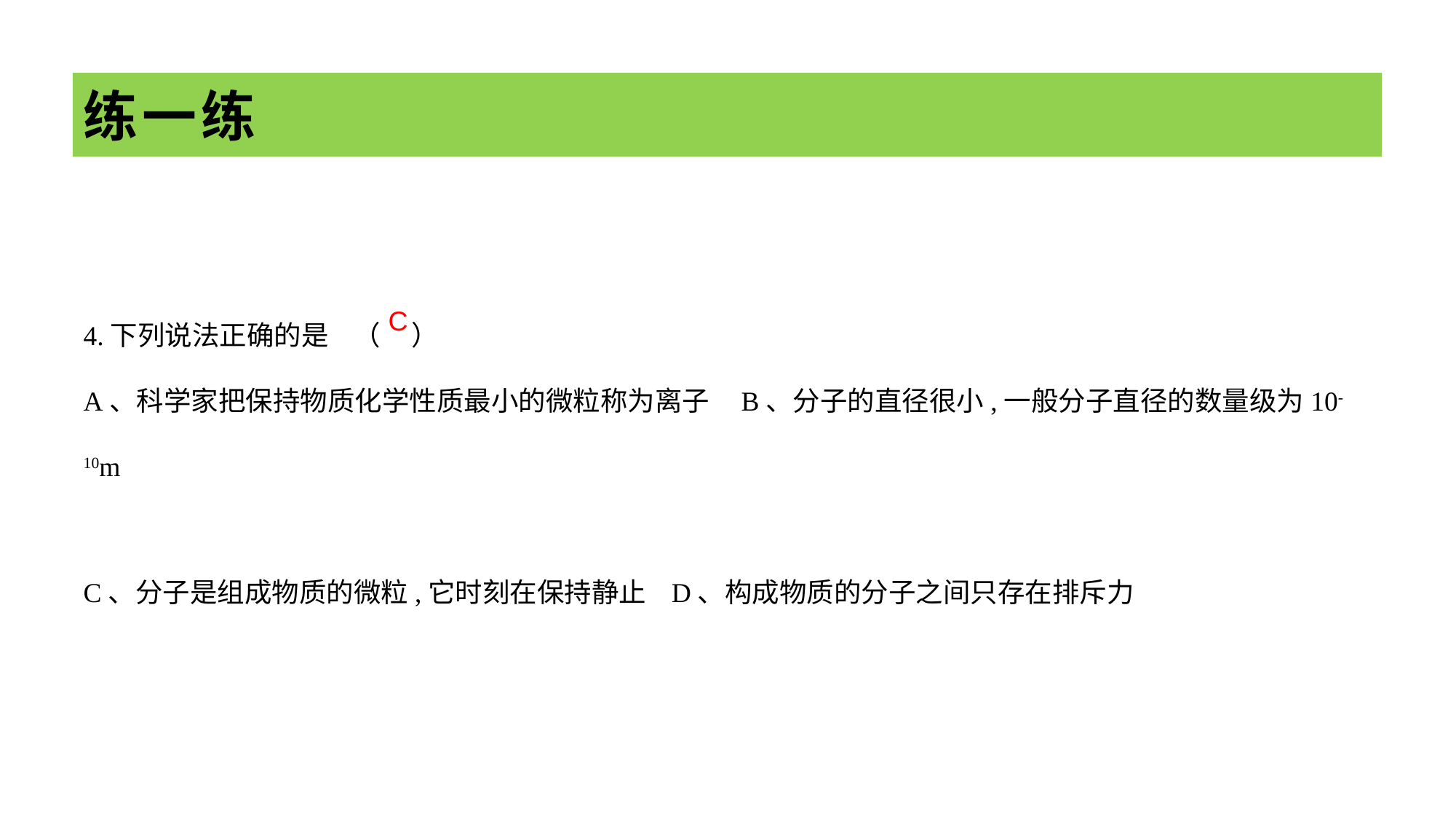

# 练一练
4.下列说法正确的是    （     ）
A、科学家把保持物质化学性质最小的微粒称为离子    B、分子的直径很小,一般分子直径的数量级为10-10m
C、分子是组成物质的微粒,它时刻在保持静止   D、构成物质的分子之间只存在排斥力

C